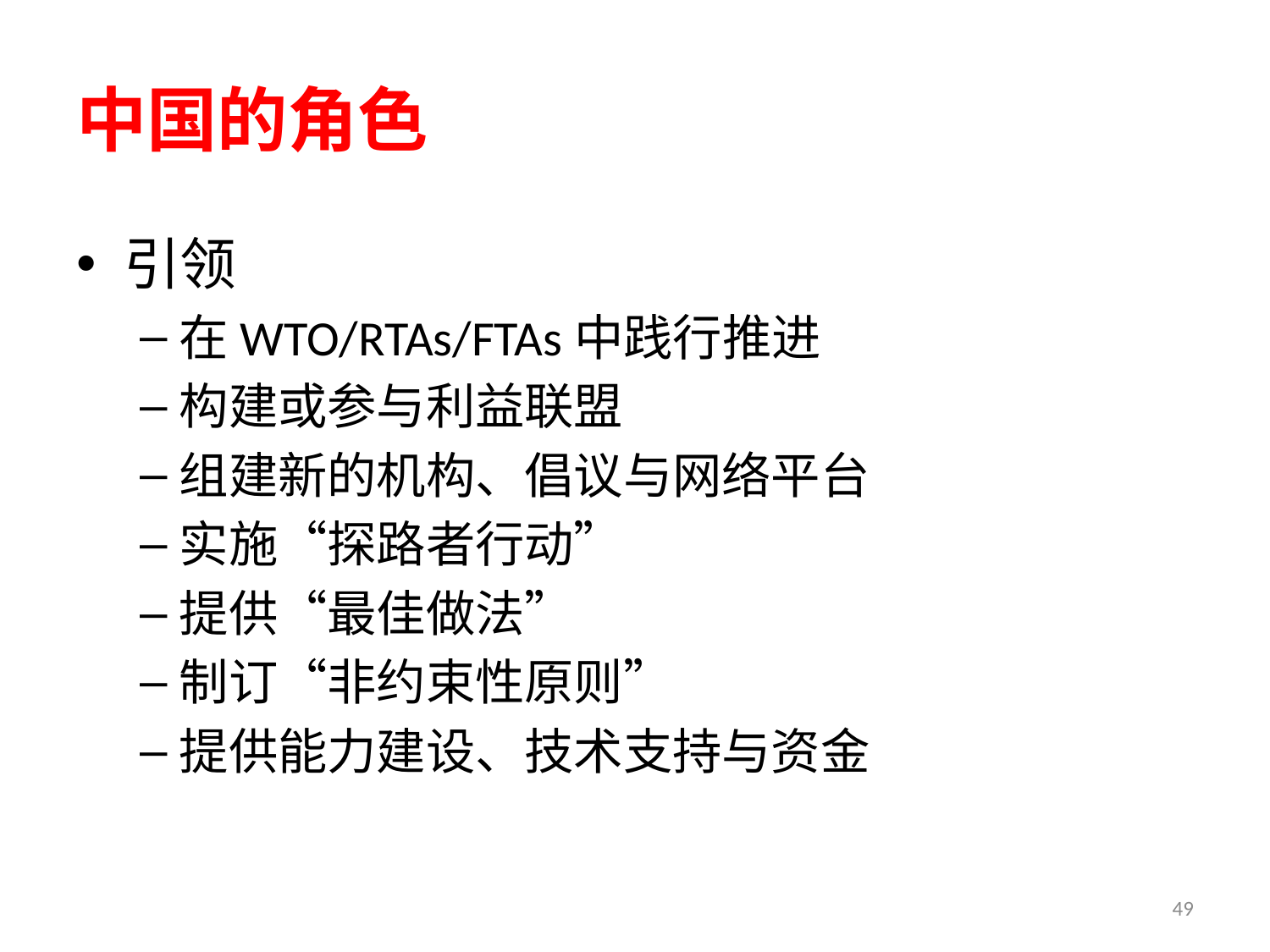

# 中国的角色
引领
在WTO/RTAs/FTAs中践行推进
构建或参与利益联盟
组建新的机构、倡议与网络平台
实施“探路者行动”
提供“最佳做法”
制订“非约束性原则”
提供能力建设、技术支持与资金

49